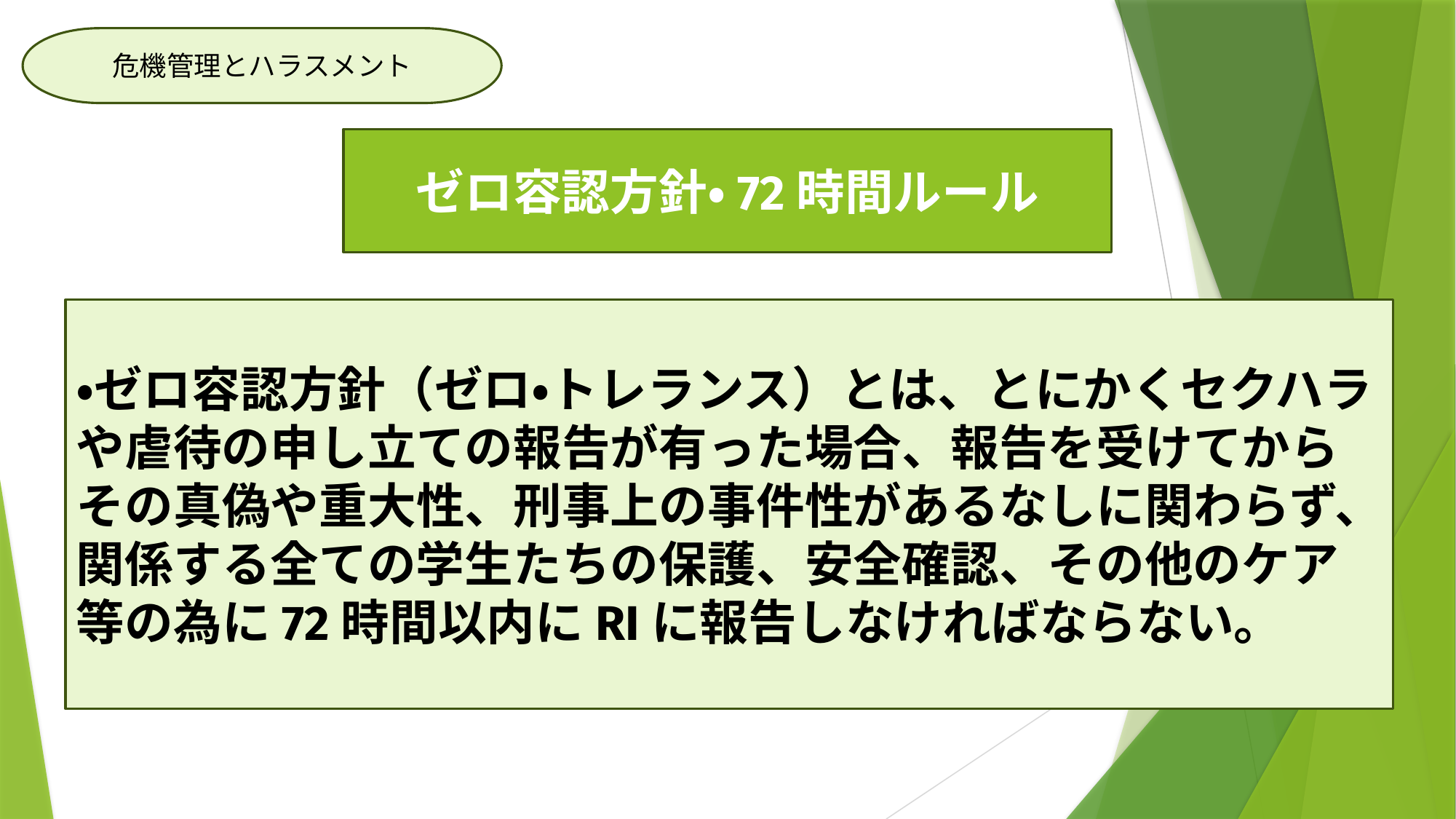

危機管理とハラスメント
ゼロ容認方針・72時間ルール
・ゼロ容認方針（ゼロ・トレランス）とは、とにかくセクハラや虐待の申し立ての報告が有った場合、報告を受けてからその真偽や重大性、刑事上の事件性があるなしに関わらず、関係する全ての学生たちの保護、安全確認、その他のケア等の為に72時間以内にRIに報告しなければならない。